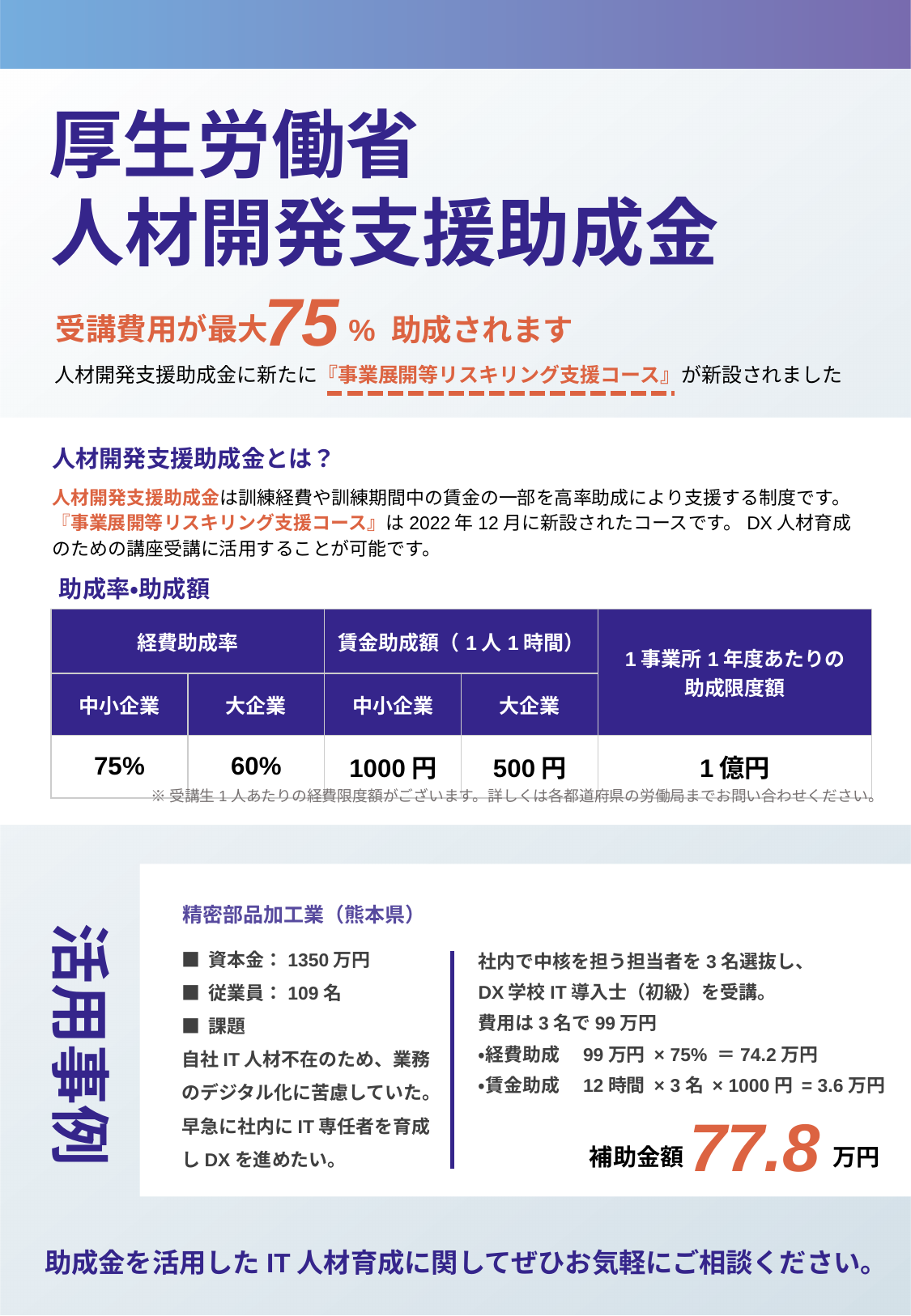

厚生労働省
人材開発支援助成金
75
受講費用が最大
% 助成されます
人材開発支援助成金に新たに『事業展開等リスキリング支援コース』が新設されました

人材開発支援助成金とは？
人材開発支援助成金は訓練経費や訓練期間中の賃金の一部を高率助成により支援する制度です。『事業展開等リスキリング支援コース』は2022年12月に新設されたコースです。DX人材育成のための講座受講に活用することが可能です。
助成率・助成額
| 経費助成率 |  | 賃金助成額（1人1時間） |  | 1事業所1年度あたりの 助成限度額 |
| --- | --- | --- | --- | --- |
| 中小企業 | 大企業 | 中小企業 | 大企業 |  |
| 75% | 60% | 1000円 | 500円 | 1億円 |
※受講生1人あたりの経費限度額がございます。詳しくは各都道府県の労働局までお問い合わせください。

精密部品加工業（熊本県）
活用事例
■ 資本金：1350万円
■ 従業員：109名
■ 課題
自社IT人材不在のため、業務のデジタル化に苦慮していた。早急に社内にIT専任者を育成しDXを進めたい。
社内で中核を担う担当者を3名選抜し、
DX学校IT導入士（初級）を受講。
費用は3名で99万円
・経費助成　99万円 × 75% ＝74.2万円
・賃金助成　12時間 × 3名 × 1000円 = 3.6万円
77.8
万円
補助金額
助成金を活用したIT人材育成に関してぜひお気軽にご相談ください。